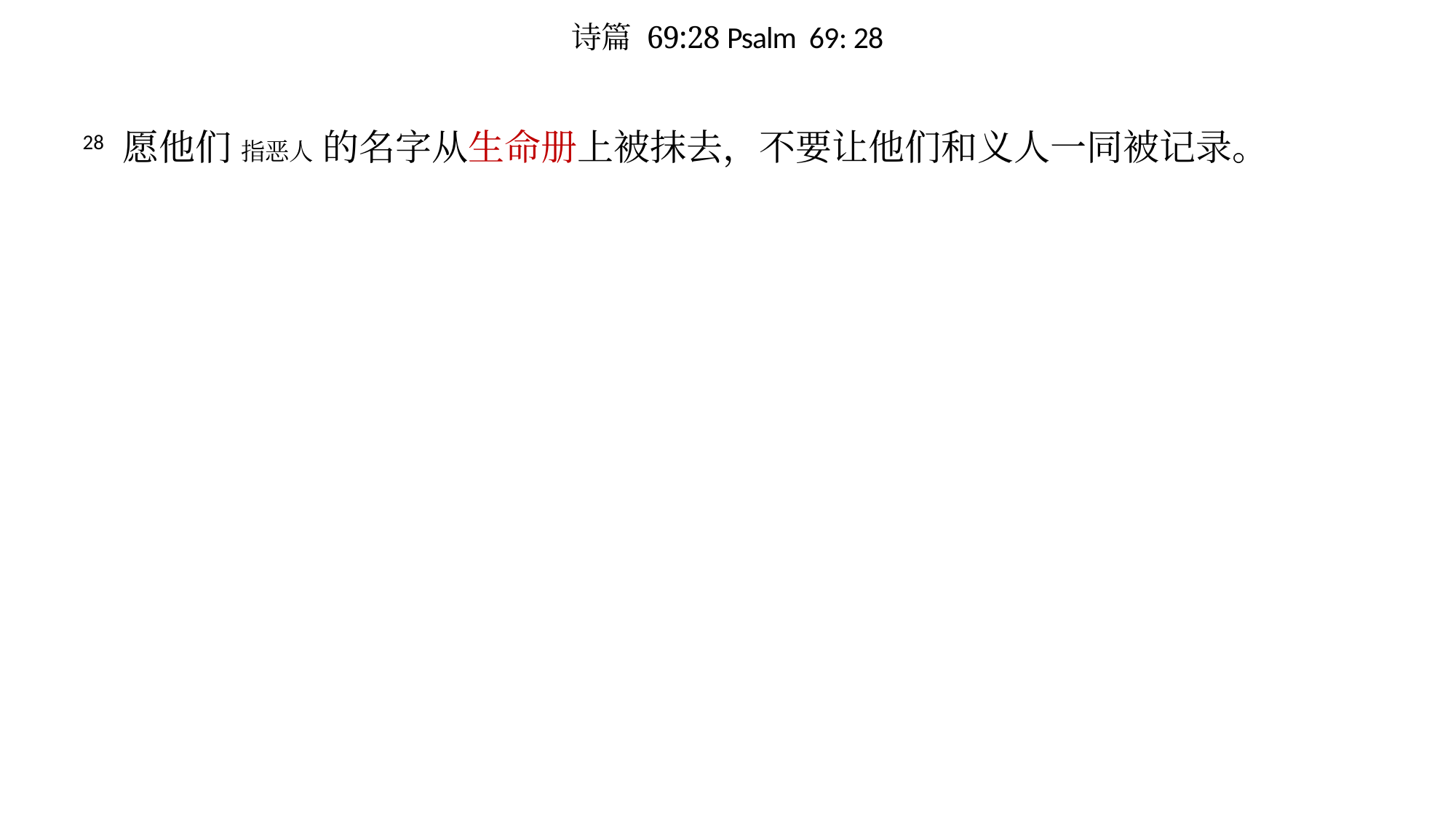

# 诗篇 69:28 Psalm  69: 28
28 愿他们 指恶人 的名字从生命册上被抹去，不要让他们和义人一同被记录。